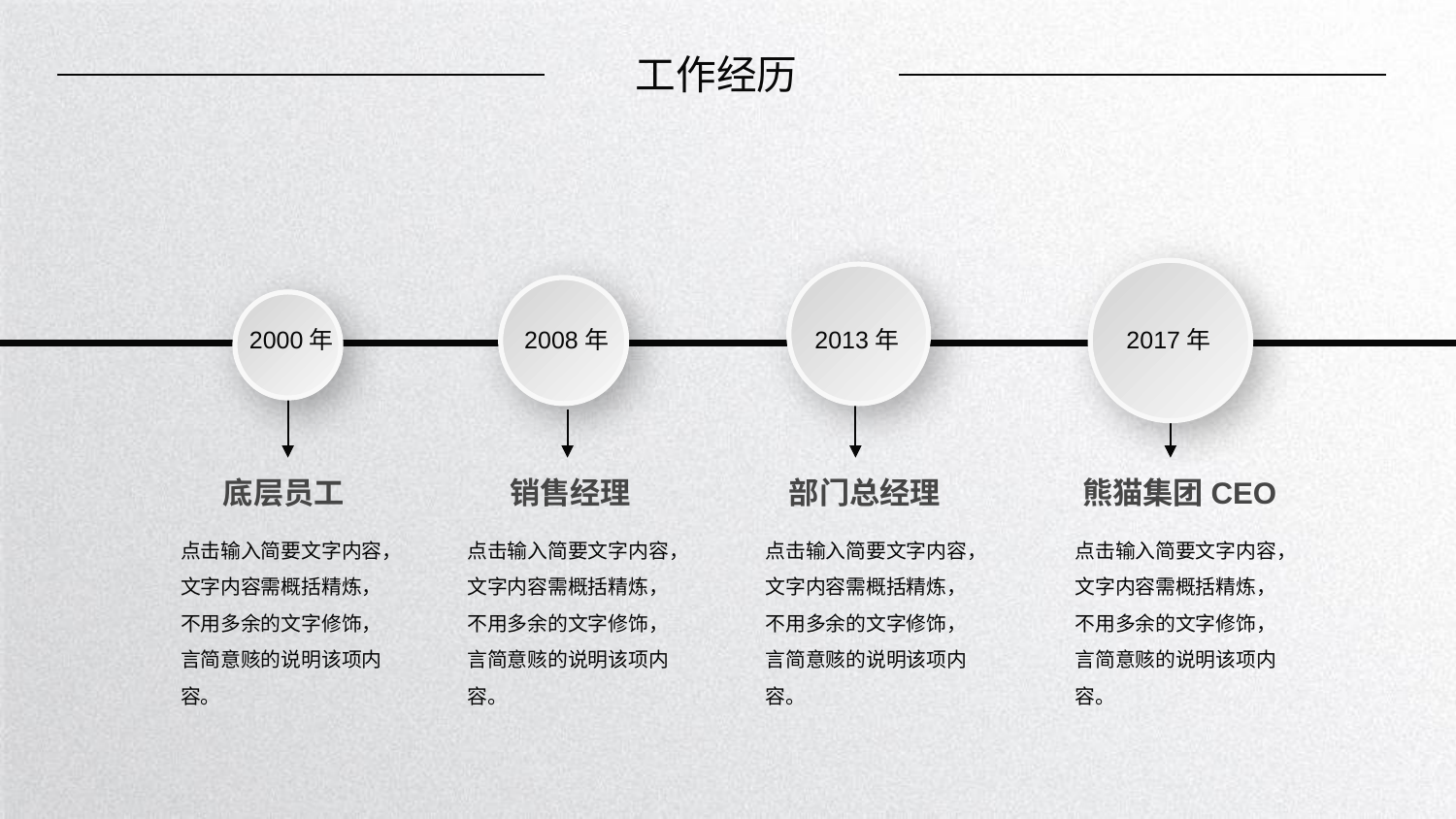

工作经历

2000年
2008年
2013年
2017年
底层员工
销售经理
部门总经理
熊猫集团CEO
点击输入简要文字内容，文字内容需概括精炼，不用多余的文字修饰，言简意赅的说明该项内容。
点击输入简要文字内容，文字内容需概括精炼，不用多余的文字修饰，言简意赅的说明该项内容。
点击输入简要文字内容，文字内容需概括精炼，不用多余的文字修饰，言简意赅的说明该项内容。
点击输入简要文字内容，文字内容需概括精炼，不用多余的文字修饰，言简意赅的说明该项内容。
延时演讲文字，不用可删除